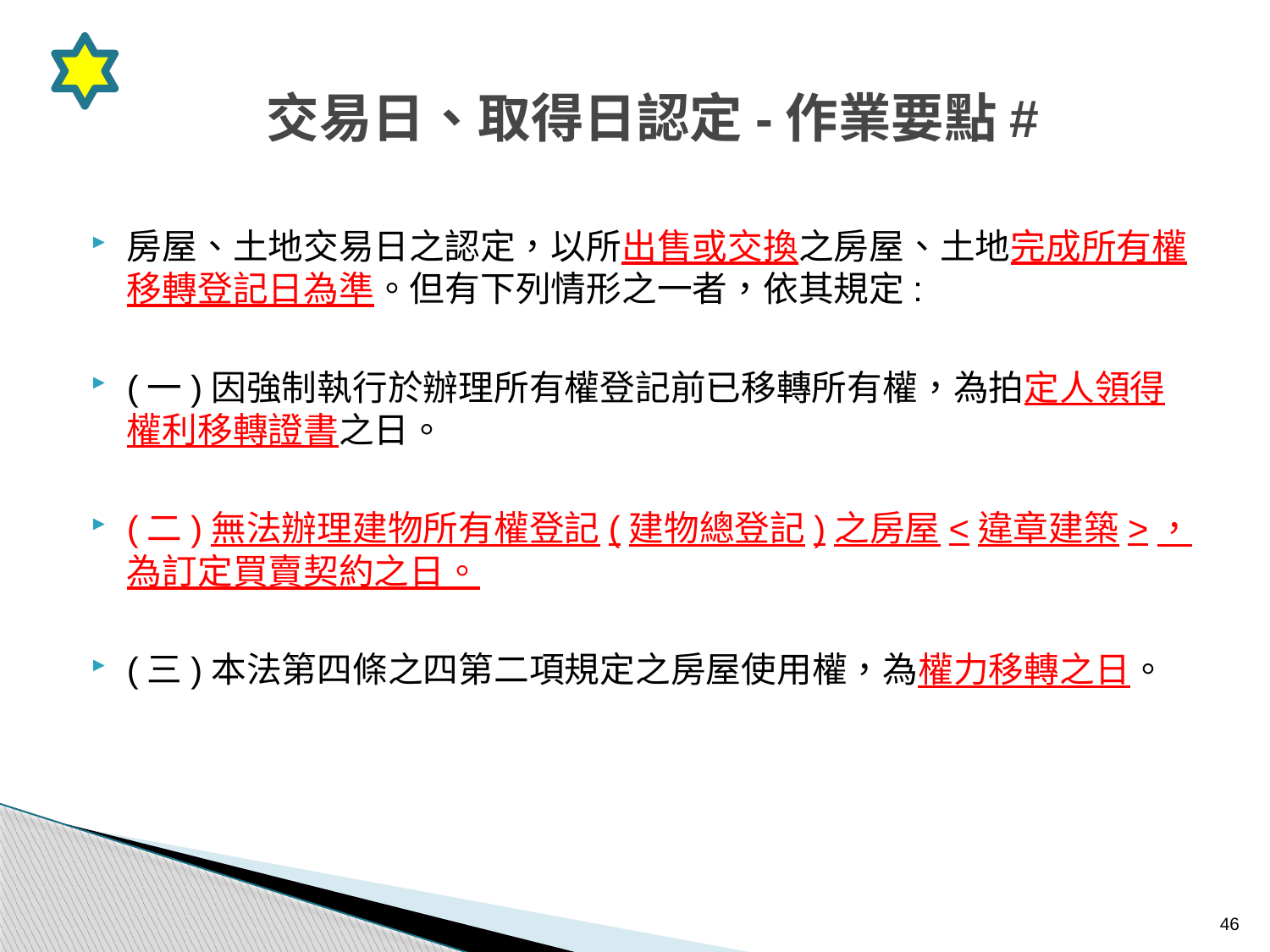

# 交易日、取得日認定-作業要點#
房屋、土地交易日之認定，以所出售或交換之房屋、土地完成所有權移轉登記日為準。但有下列情形之一者，依其規定:

(一)因強制執行於辦理所有權登記前已移轉所有權，為拍定人領得權利移轉證書之日。

(二)無法辦理建物所有權登記(建物總登記)之房屋<違章建築>，為訂定買賣契約之日。

(三)本法第四條之四第二項規定之房屋使用權，為權力移轉之日。
46